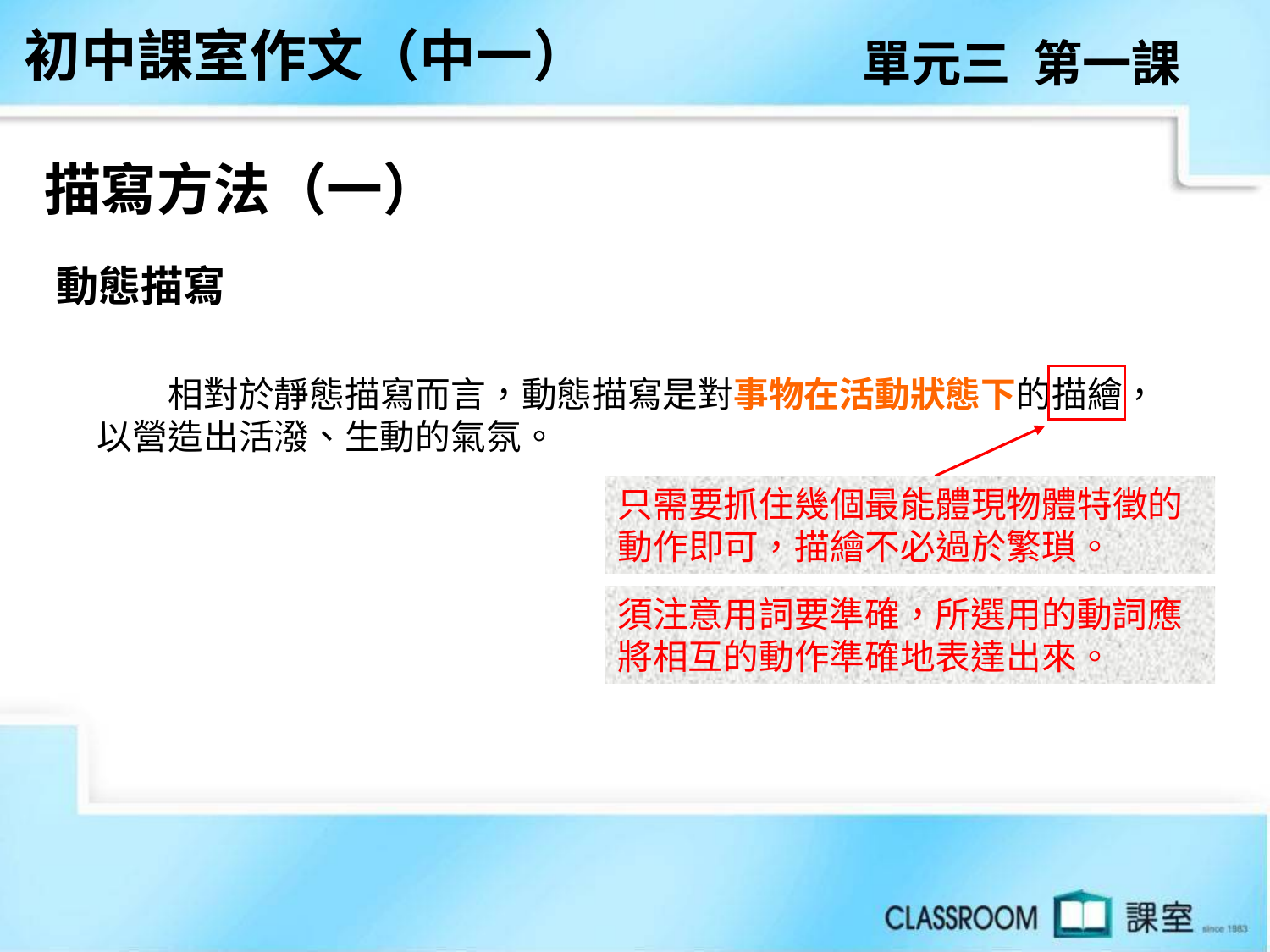

初中課室作文（中一）
單元三  第一課
描寫方法（一）
 動態描寫
　　相對於靜態描寫而言，動態描寫是對事物在活動狀態下的描繪，以營造出活潑、生動的氣氛。

只需要抓住幾個最能體現物體特徵的動作即可，描繪不必過於繁瑣。
須注意用詞要準確，所選用的動詞應將相互的動作準確地表達出來。